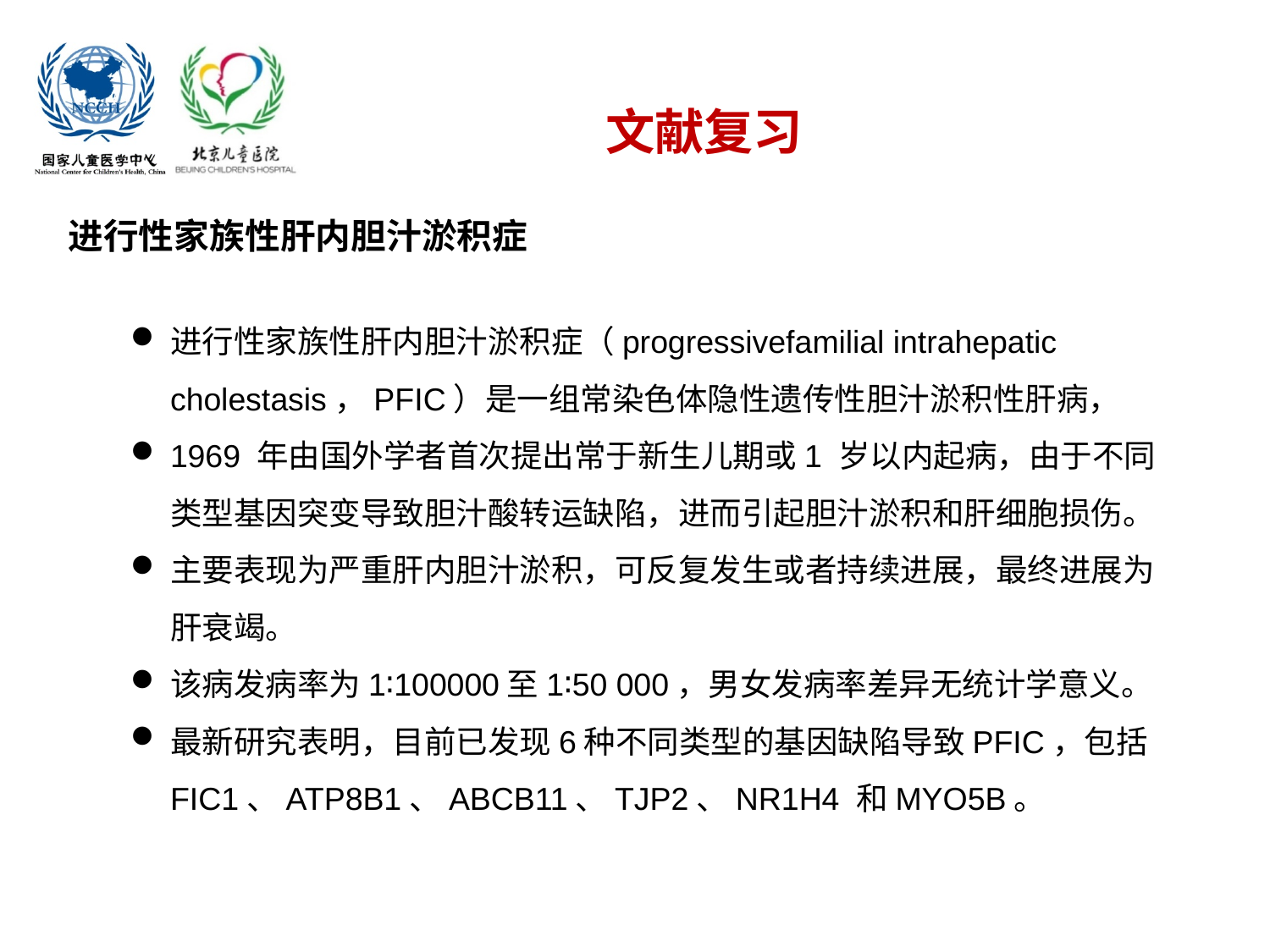

文献复习
进行性家族性肝内胆汁淤积症
进行性家族性肝内胆汁淤积症（progressivefamilial intrahepatic cholestasis，PFIC）是一组常染色体隐性遗传性胆汁淤积性肝病，
1969 年由国外学者首次提出常于新生儿期或1 岁以内起病，由于不同类型基因突变导致胆汁酸转运缺陷，进而引起胆汁淤积和肝细胞损伤。
主要表现为严重肝内胆汁淤积，可反复发生或者持续进展，最终进展为肝衰竭。
该病发病率为1∶100000至1∶50 000，男女发病率差异无统计学意义。
最新研究表明，目前已发现6种不同类型的基因缺陷导致PFIC，包括FIC1、ATP8B1、ABCB11、TJP2、NR1H4 和MYO5B。